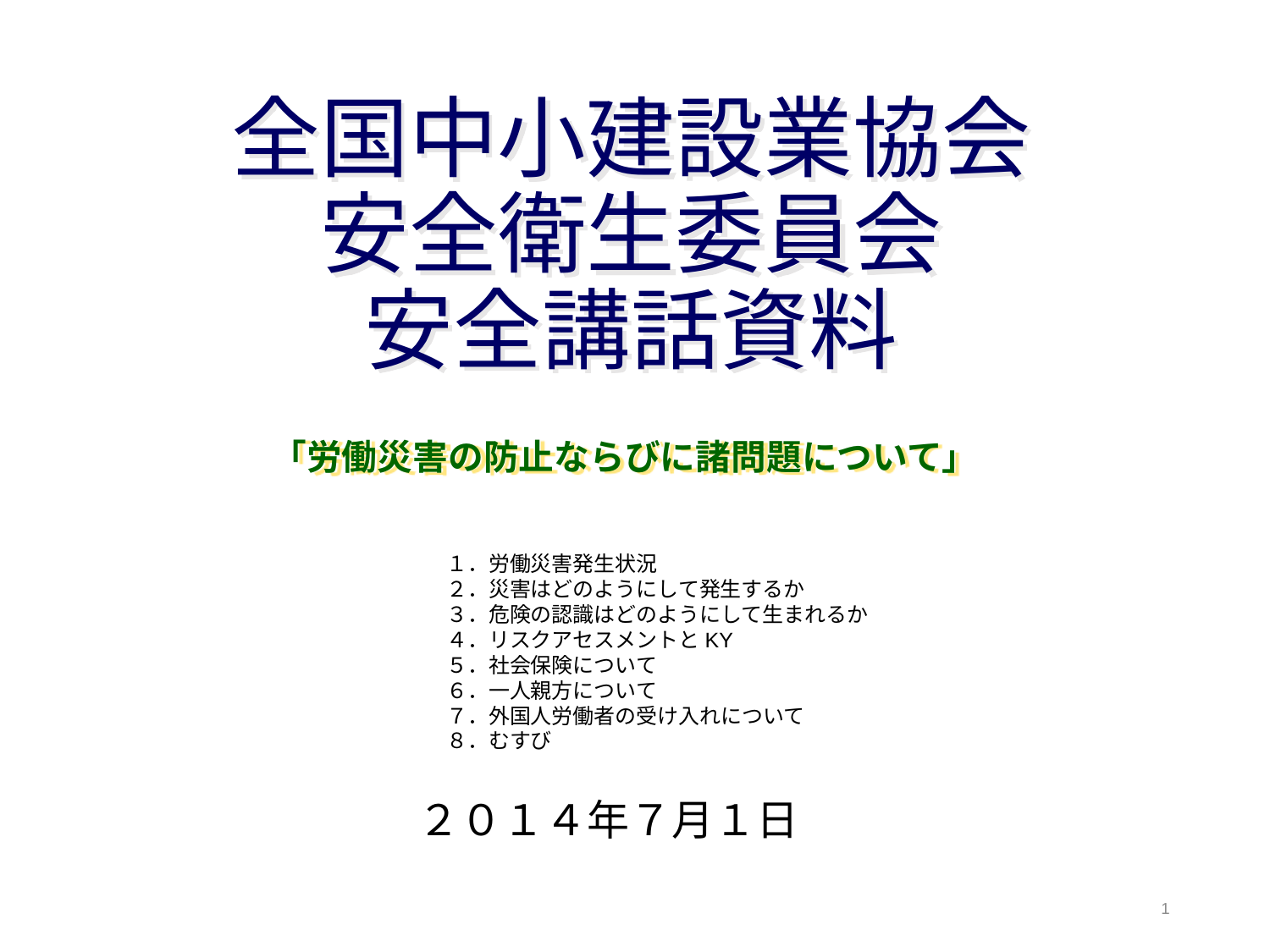

# 全国中小建設業協会 安全衛生委員会 安全講話資料
「労働災害の防止ならびに諸問題について」
１．労働災害発生状況
２．災害はどのようにして発生するか
３．危険の認識はどのようにして生まれるか
４．リスクアセスメントとKY
５．社会保険について
６．一人親方について
７．外国人労働者の受け入れについて
８．むすび

２０１４年７月１日
1